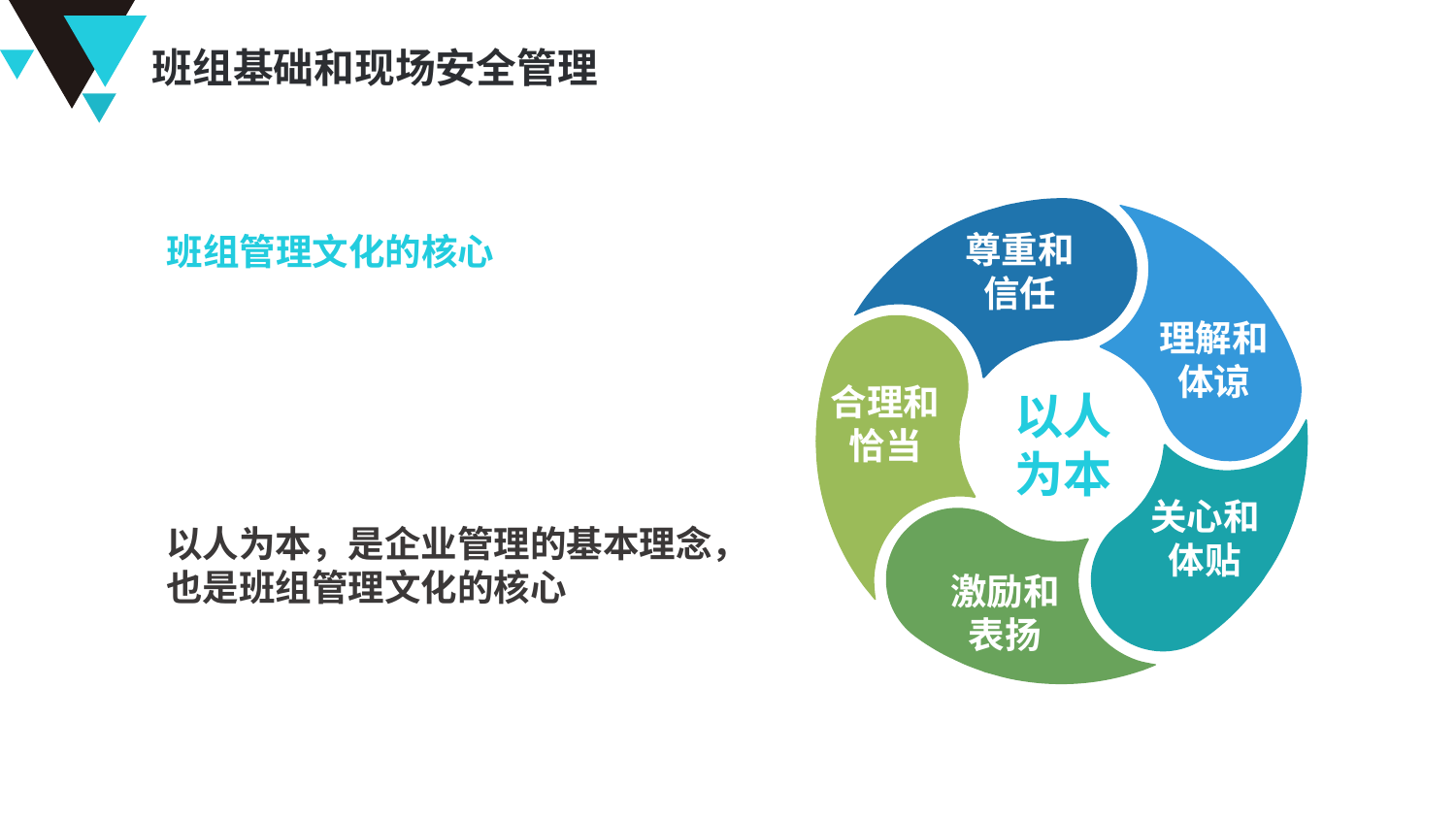

班组基础和现场安全管理

尊重和信任

理解和体谅
合理和恰当
以人
为本

关心和体贴

激励和表扬
班组管理文化的核心
以人为本，是企业管理的基本理念，也是班组管理文化的核心